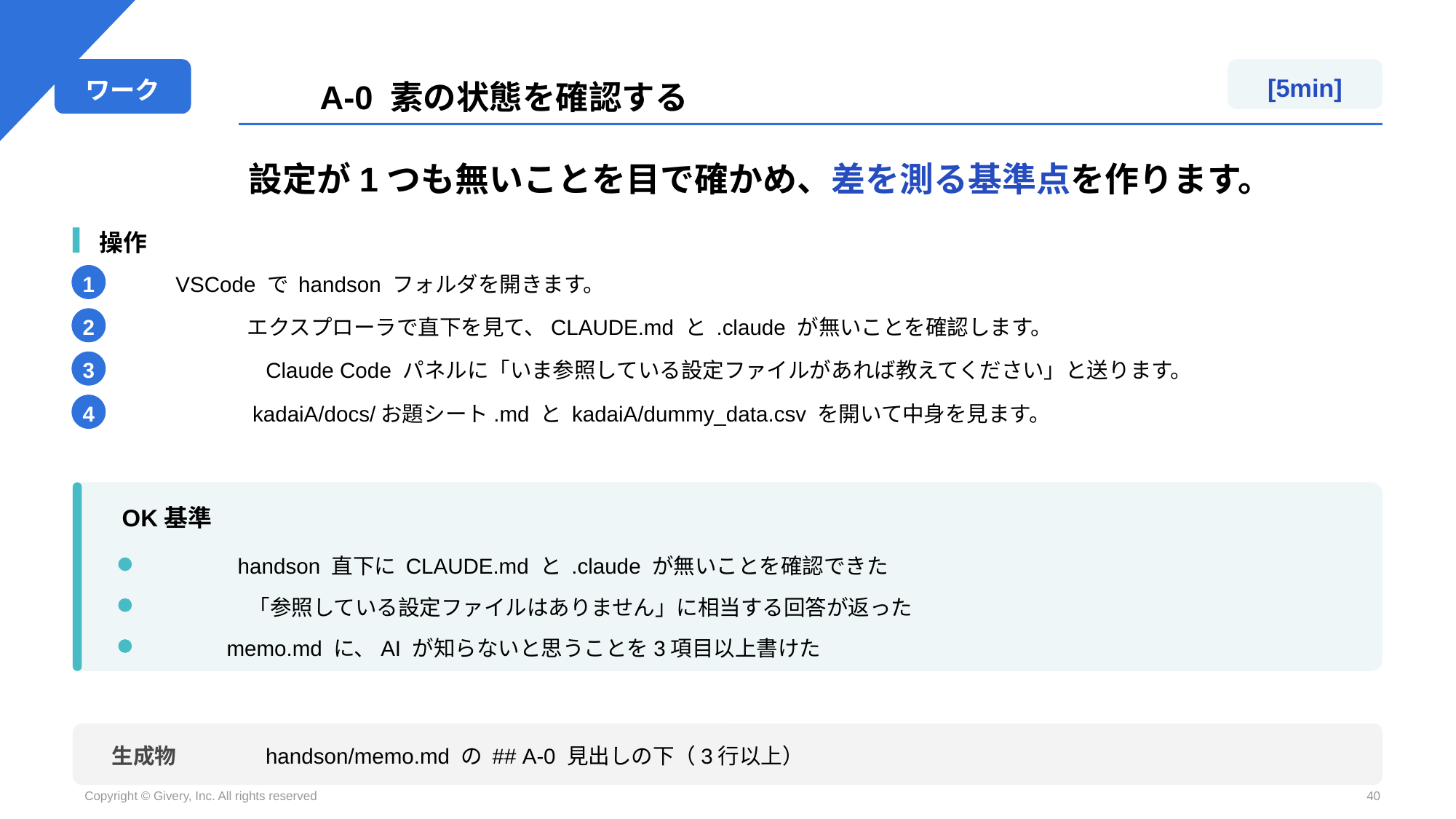

[5min]
ワーク
A-0 素の状態を確認する

設定が1つも無いことを目で確かめ、差を測る基準点を作ります。

操作

1
VSCode で handson フォルダを開きます。

2
エクスプローラで直下を見て、CLAUDE.md と .claude が無いことを確認します。

3
Claude Code パネルに「いま参照している設定ファイルがあれば教えてください」と送ります。

4
kadaiA/docs/お題シート.md と kadaiA/dummy_data.csv を開いて中身を見ます。

OK基準
handson 直下に CLAUDE.md と .claude が無いことを確認できた

「参照している設定ファイルはありません」に相当する回答が返った

memo.md に、AI が知らないと思うことを3項目以上書けた

生成物
handson/memo.md の ## A-0 見出しの下（3行以上）
Copyright © Givery, Inc. All rights reserved
40